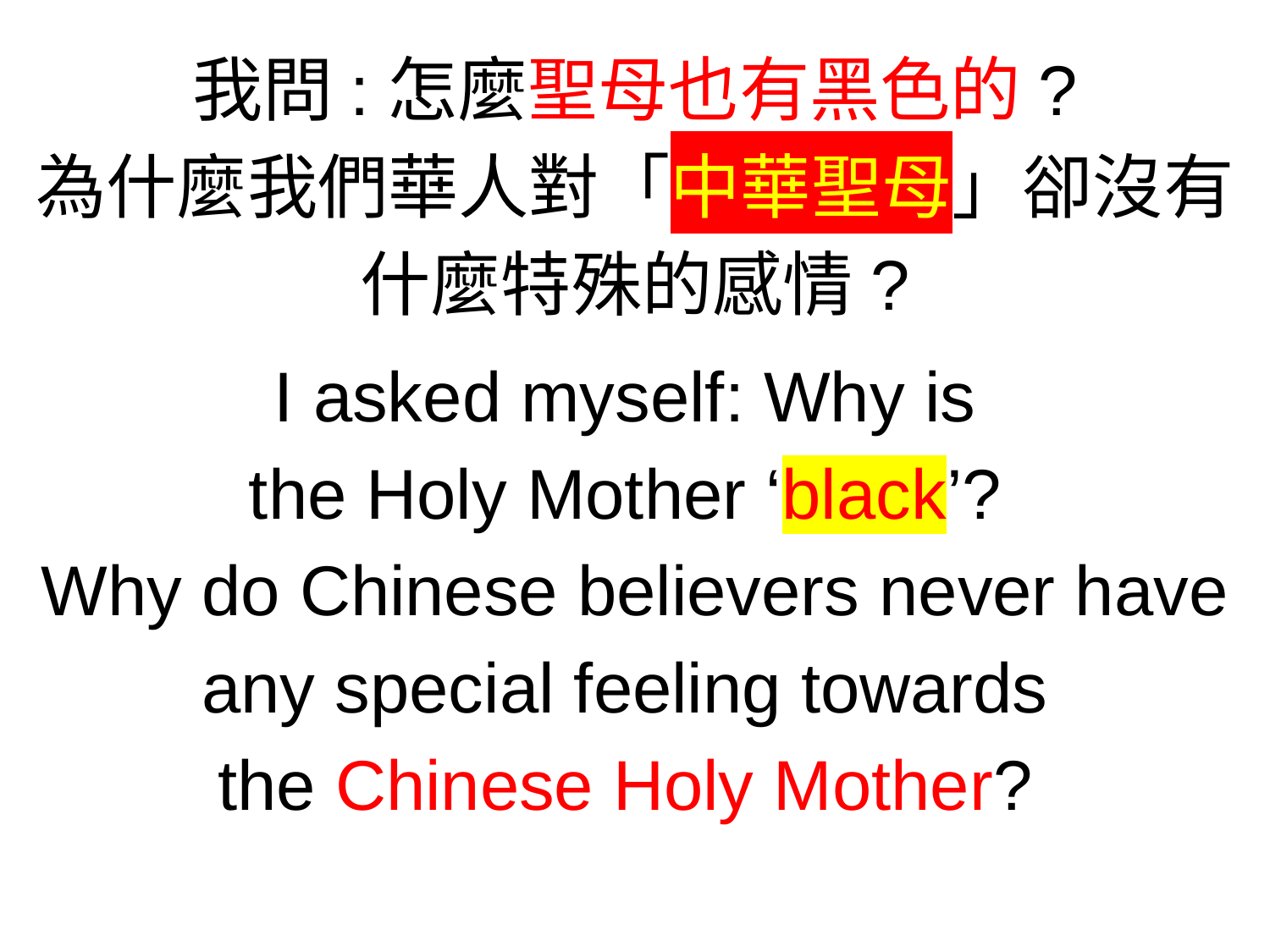

我問:怎麼聖母也有黑色的?
為什麼我們華人對「中華聖母」卻沒有什麼特殊的感情?
I asked myself: Why is
the Holy Mother ‘black’?
Why do Chinese believers never have any special feeling towards
the Chinese Holy Mother?